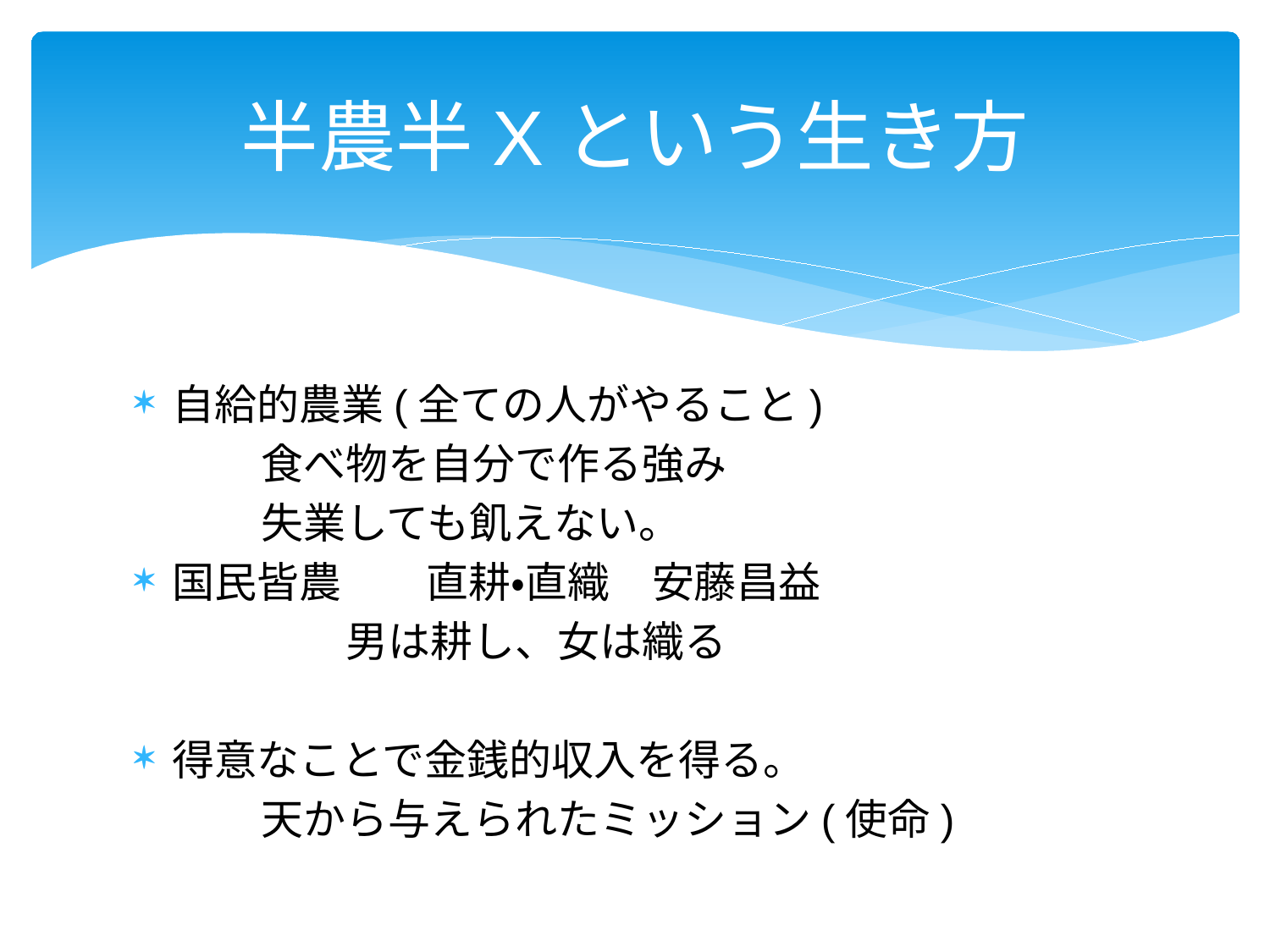

# 半農半Xという生き方
自給的農業(全ての人がやること)
　　　食べ物を自分で作る強み
　　　失業しても飢えない。
国民皆農　　直耕・直織　安藤昌益
　　　　　男は耕し、女は織る

得意なことで金銭的収入を得る。
　　　天から与えられたミッション(使命)